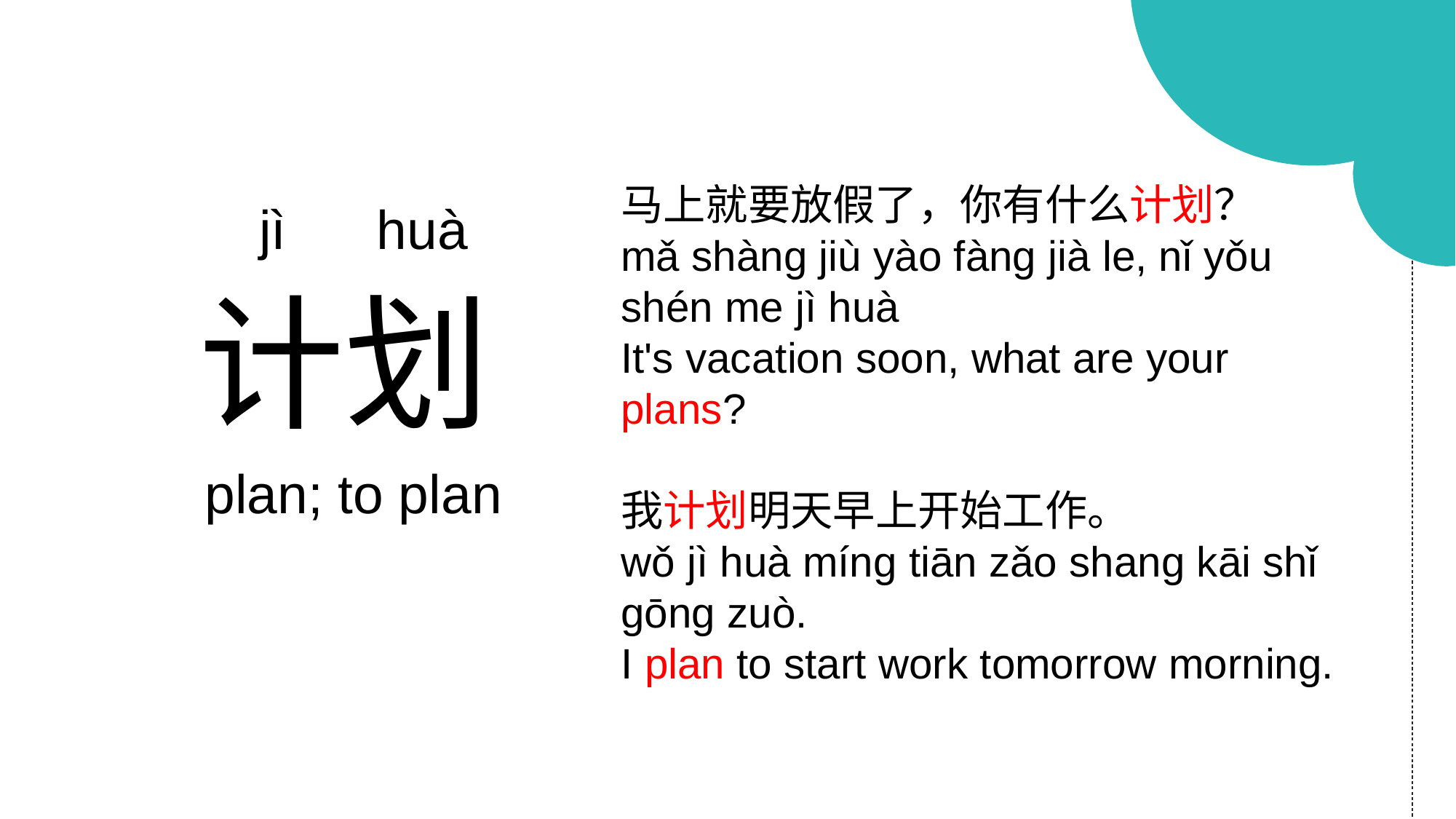

马上就要放假了，你有什么计划？
mǎ shàng jiù yào fàng jià le, nǐ yǒu shén me jì huà
It's vacation soon, what are your plans?

我计划明天早上开始工作。
wǒ jì huà míng tiān zǎo shang kāi shǐ gōng zuò.
I plan to start work tomorrow morning.
    jì      huà
计划
 plan; to plan